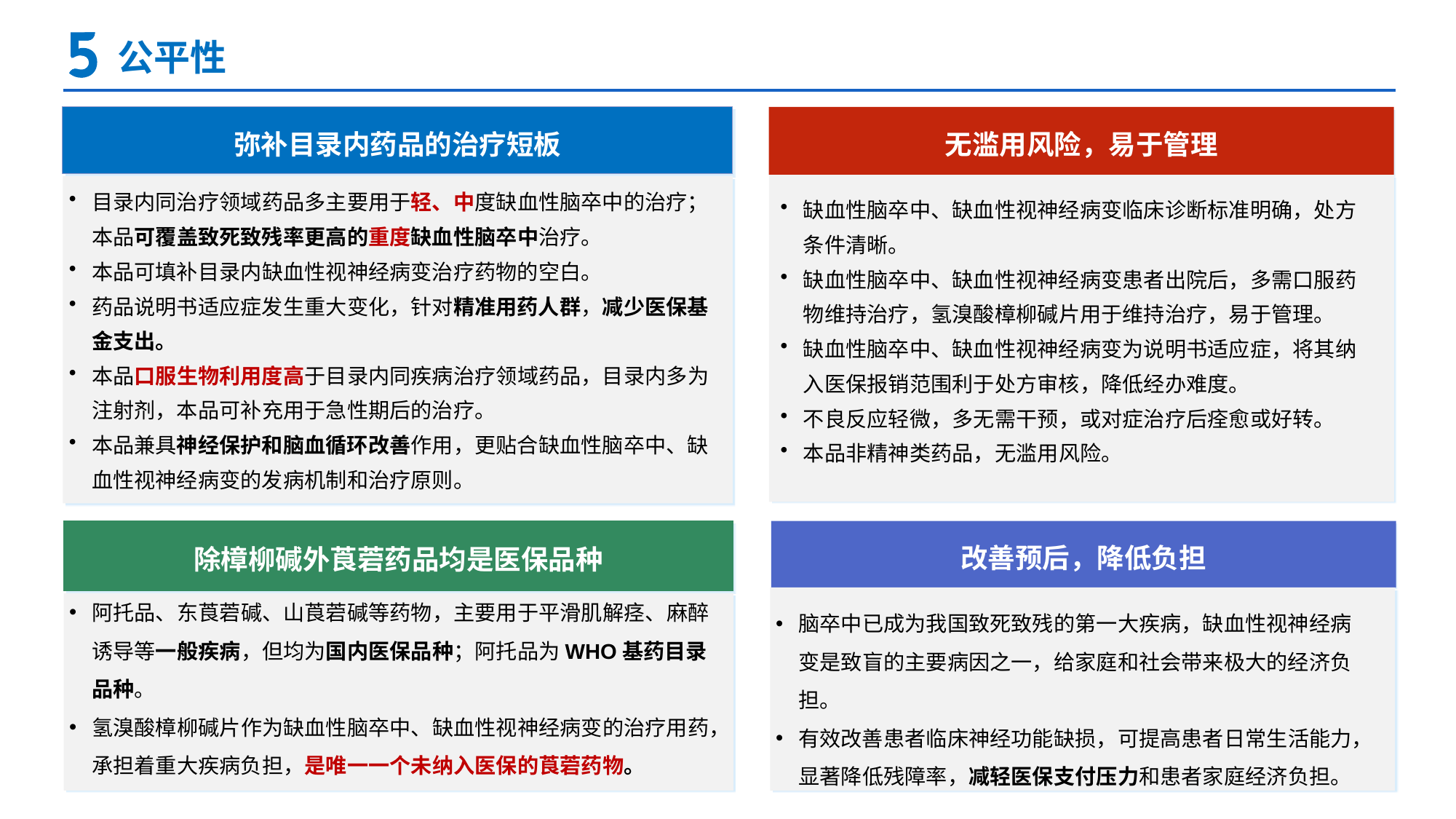

公平性

弥补目录内药品的治疗短板
目录内同治疗领域药品多主要用于轻、中度缺血性脑卒中的治疗；本品可覆盖致死致残率更高的重度缺血性脑卒中治疗。
本品可填补目录内缺血性视神经病变治疗药物的空白。
药品说明书适应症发生重大变化，针对精准用药人群，减少医保基金支出。
本品口服生物利用度高于目录内同疾病治疗领域药品，目录内多为注射剂，本品可补充用于急性期后的治疗。
本品兼具神经保护和脑血循环改善作用，更贴合缺血性脑卒中、缺血性视神经病变的发病机制和治疗原则。

无滥用风险，易于管理
缺血性脑卒中、缺血性视神经病变临床诊断标准明确，处方条件清晰。
缺血性脑卒中、缺血性视神经病变患者出院后，多需口服药物维持治疗，氢溴酸樟柳碱片用于维持治疗，易于管理。
缺血性脑卒中、缺血性视神经病变为说明书适应症，将其纳入医保报销范围利于处方审核，降低经办难度。
不良反应轻微，多无需干预，或对症治疗后痊愈或好转。
本品非精神类药品，无滥用风险。

除樟柳碱外莨菪药品均是医保品种
阿托品、东莨菪碱、山莨菪碱等药物，主要用于平滑肌解痉、麻醉诱导等一般疾病，但均为国内医保品种；阿托品为WHO基药目录品种。
氢溴酸樟柳碱片作为缺血性脑卒中、缺血性视神经病变的治疗用药，承担着重大疾病负担，是唯一一个未纳入医保的莨菪药物。

改善预后，降低负担
脑卒中已成为我国致死致残的第一大疾病，缺血性视神经病变是致盲的主要病因之一，给家庭和社会带来极大的经济负担。
有效改善患者临床神经功能缺损，可提高患者日常生活能力，显著降低残障率，减轻医保支付压力和患者家庭经济负担。